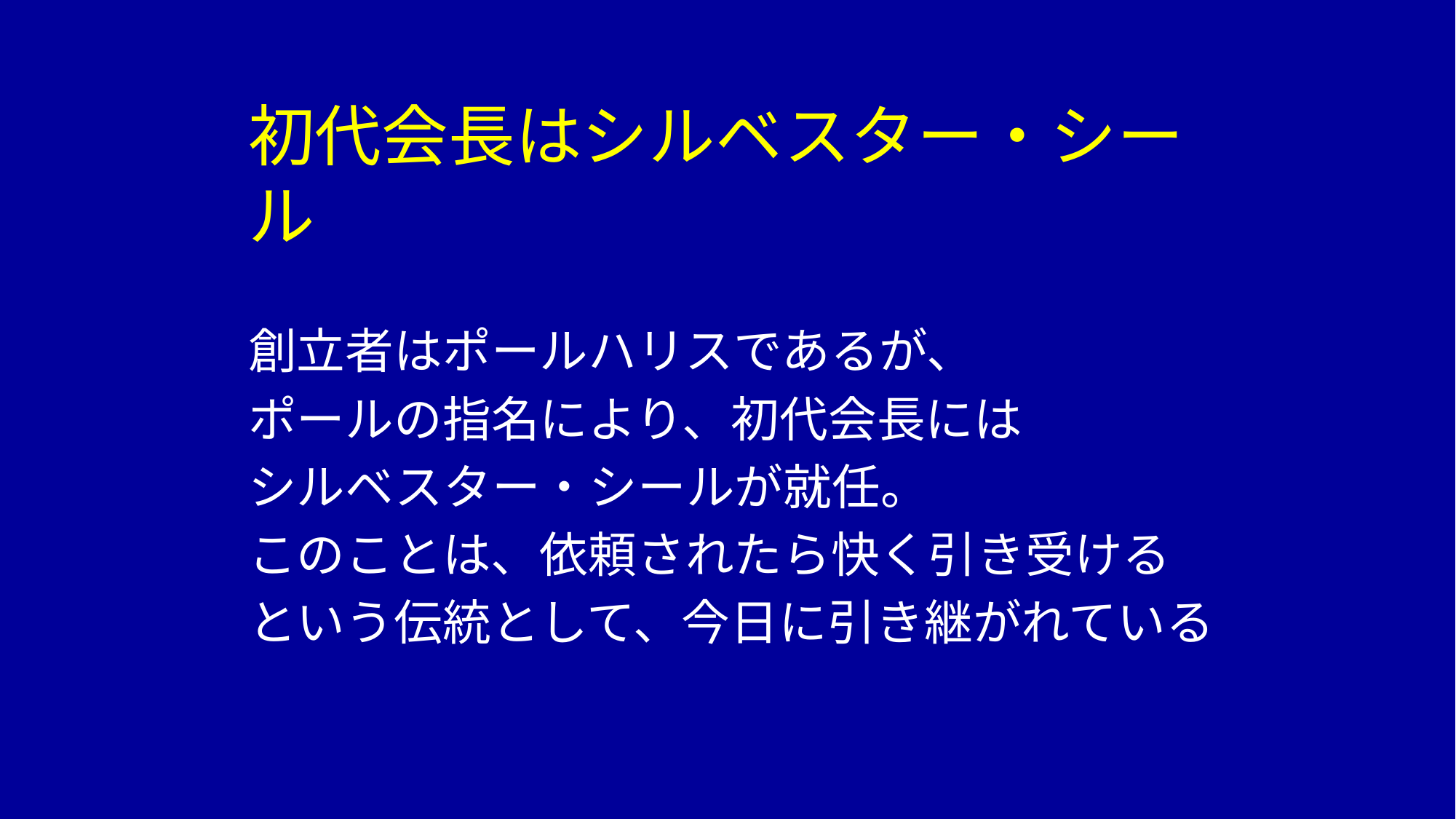

# 初代会長はシルベスター・シール
創立者はポールハリスであるが、
ポールの指名により、初代会長には
シルベスター・シールが就任。
このことは、依頼されたら快く引き受ける
という伝統として、今日に引き継がれている